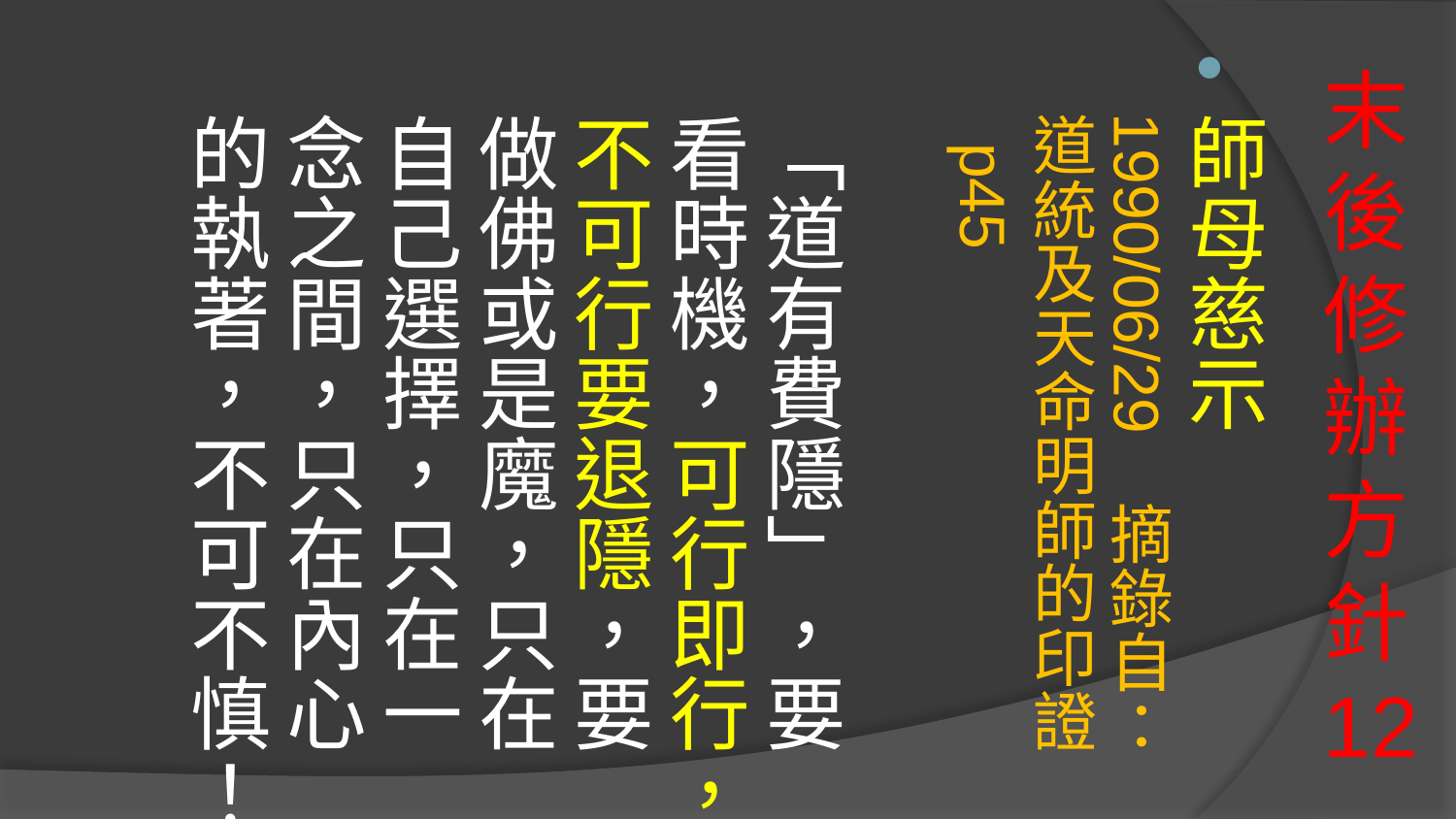

師母慈示1990/06/29   摘錄自：道統及天命明師的印證  p45
「道有費隱」，要看時機，可行即行，不可行要退隱，要做佛或是魔，只在自己選擇，只在一念之間，只在內心的執著，不可不慎！
# 末後修辦方針 12